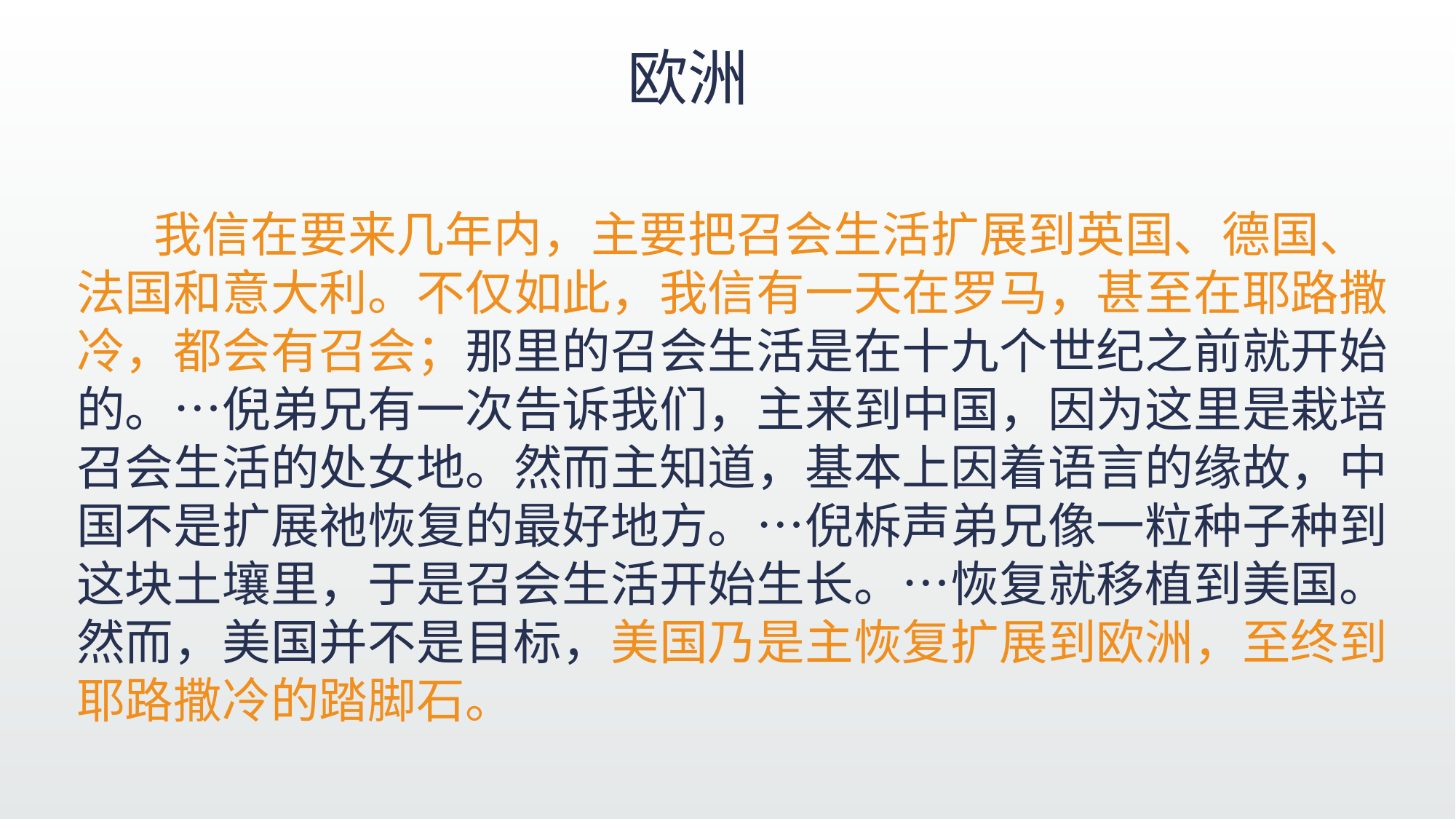

欧洲

      我信在要来几年内，主要把召会生活扩展到英国、德国、法国和意大利。不仅如此，我信有一天在罗马，甚至在耶路撒冷，都会有召会；那里的召会生活是在十九个世纪之前就开始的。…倪弟兄有一次告诉我们，主来到中国，因为这里是栽培召会生活的处女地。然而主知道，基本上因着语言的缘故，中国不是扩展祂恢复的最好地方。…倪柝声弟兄像一粒种子种到这块土壤里，于是召会生活开始生长。…恢复就移植到美国。然而，美国并不是目标，美国乃是主恢复扩展到欧洲，至终到耶路撒冷的踏脚石。